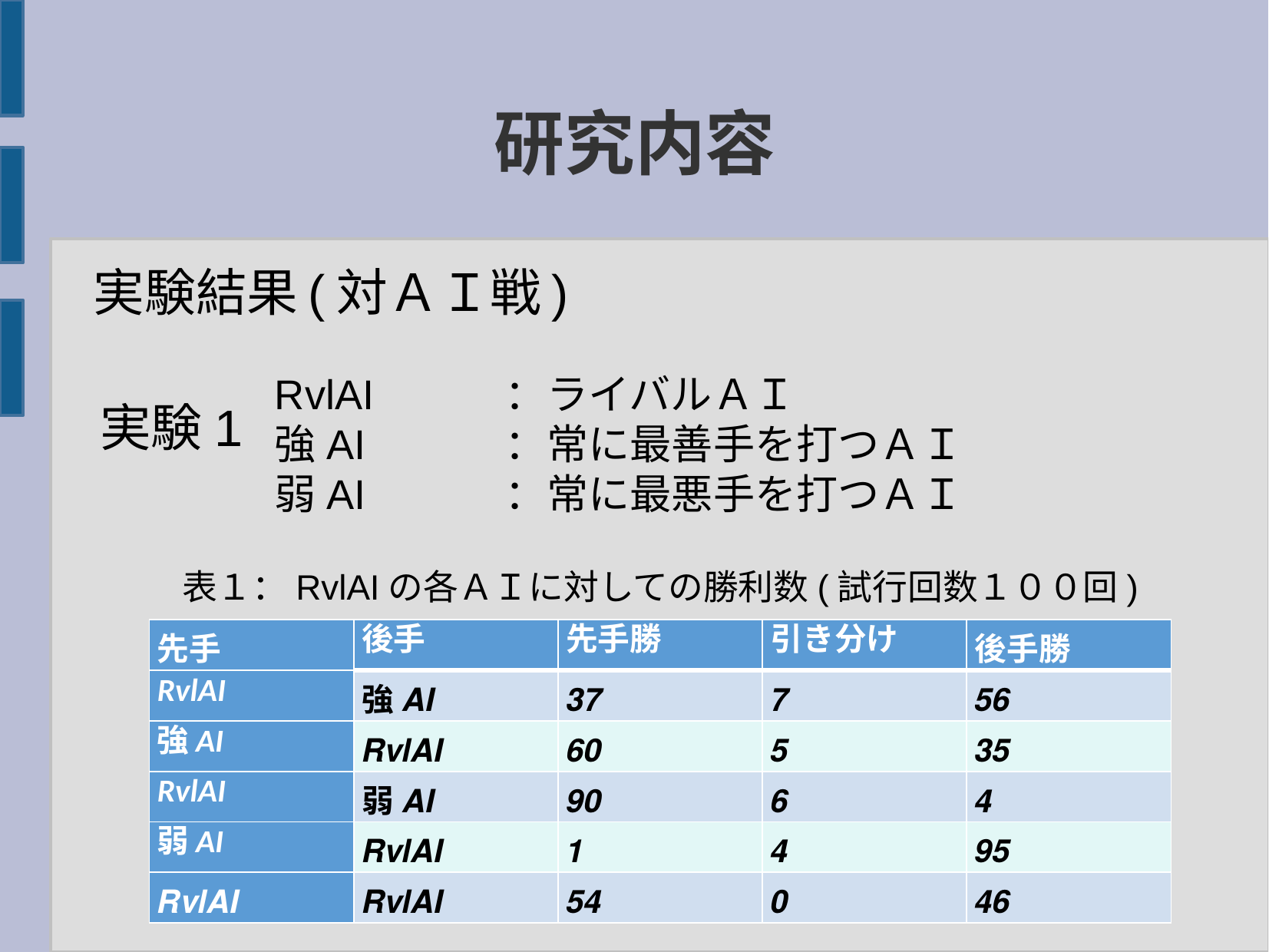

研究内容
実験結果(対ＡＩ戦)
RvlAI		：ライバルＡＩ
強AI		：常に最善手を打つＡＩ
弱AI		：常に最悪手を打つＡＩ
実験1
表１：RvlAIの各ＡＩに対しての勝利数(試行回数１００回)
| 先手 | 後手 | 先手勝 | 引き分け | 後手勝 |
| --- | --- | --- | --- | --- |
| RvlAI | 強AI | 37 | 7 | 56 |
| 強AI | RvlAI | 60 | 5 | 35 |
| RvlAI | 弱AI | 90 | 6 | 4 |
| 弱AI | RvlAI | 1 | 4 | 95 |
| RvlAI | RvlAI | 54 | 0 | 46 |